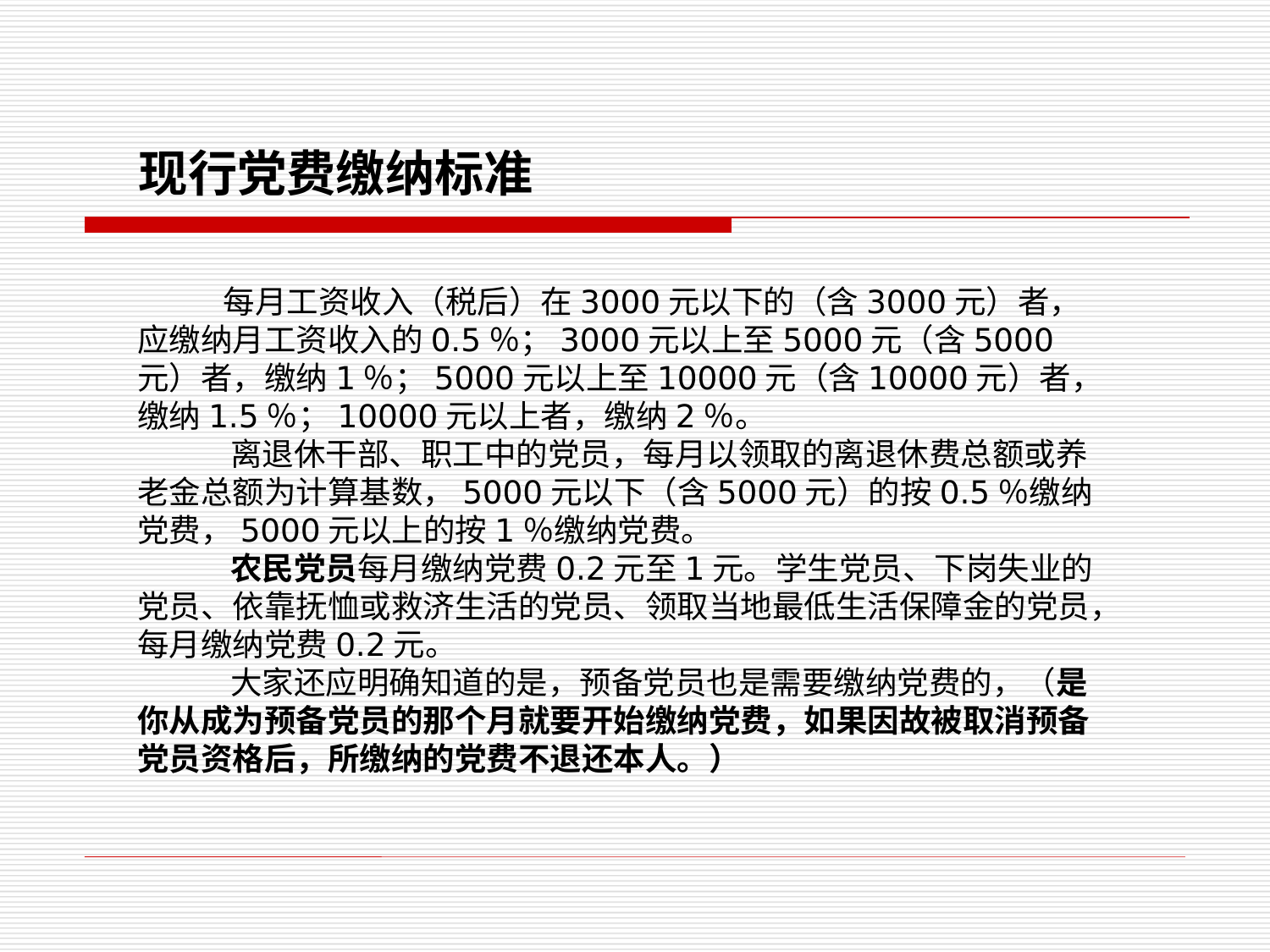

现行党费缴纳标准
    每月工资收入（税后）在3000元以下的（含3000元）者，应缴纳月工资收入的0.5％；3000元以上至5000元（含5000元）者，缴纳1％；5000元以上至10000元（含10000元）者，缴纳1.5％；10000元以上者，缴纳2％。
     离退休干部、职工中的党员，每月以领取的离退休费总额或养老金总额为计算基数，5000元以下（含5000元）的按0.5％缴纳党费，5000元以上的按1％缴纳党费。
     农民党员每月缴纳党费0.2元至1元。学生党员、下岗失业的党员、依靠抚恤或救济生活的党员、领取当地最低生活保障金的党员，每月缴纳党费0.2元。
     大家还应明确知道的是，预备党员也是需要缴纳党费的，（是你从成为预备党员的那个月就要开始缴纳党费，如果因故被取消预备党员资格后，所缴纳的党费不退还本人。）